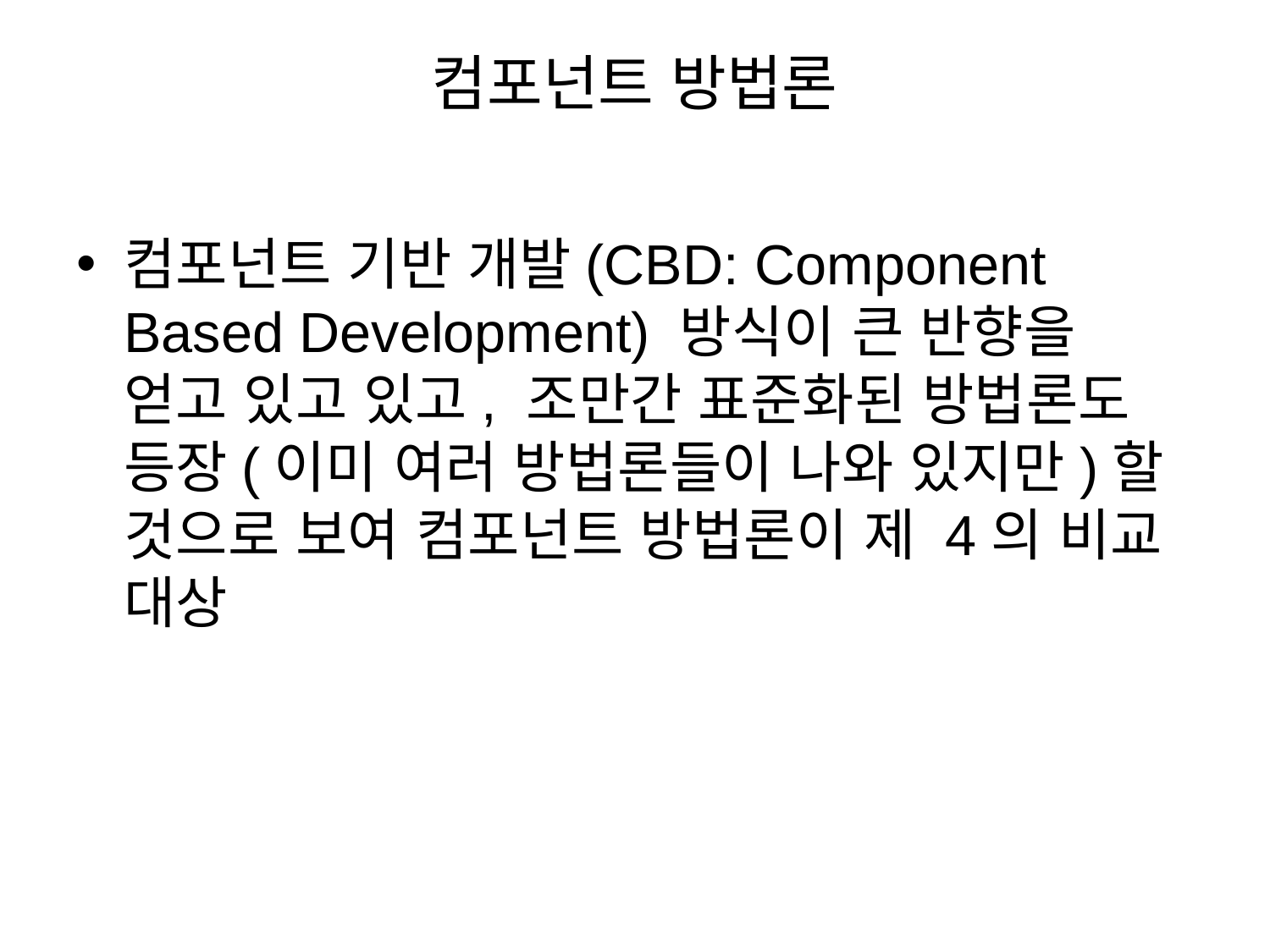

# 컴포넌트 방법론
컴포넌트 기반 개발(CBD: Component Based Development) 방식이 큰 반향을 얻고 있고 있고, 조만간 표준화된 방법론도 등장(이미 여러 방법론들이 나와 있지만)할 것으로 보여 컴포넌트 방법론이 제 4의 비교 대상